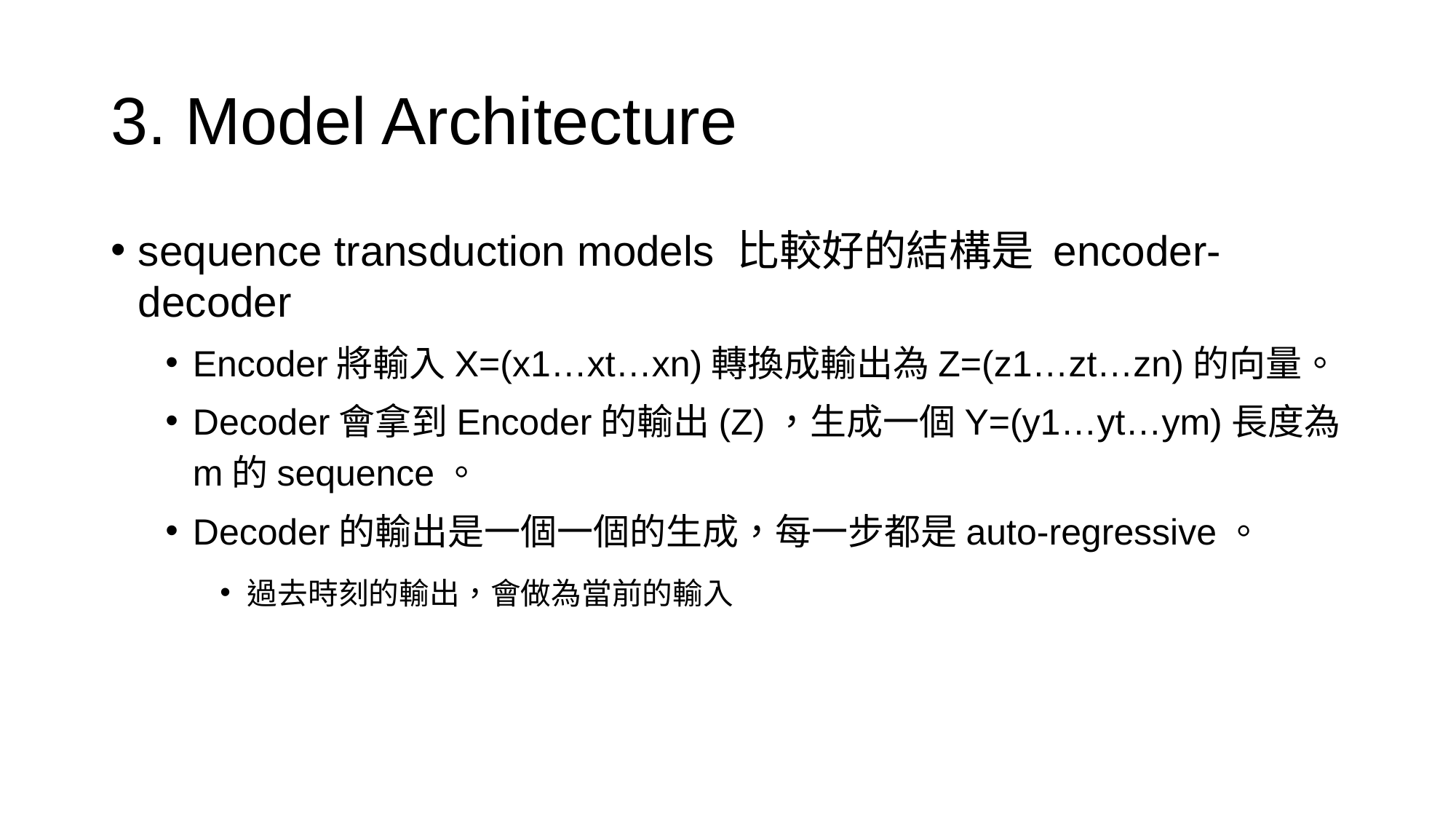

# 3. Model Architecture
sequence transduction models 比較好的結構是 encoder-decoder
Encoder將輸入X=(x1…xt…xn)轉換成輸出為Z=(z1…zt…zn)的向量。
Decoder會拿到Encoder的輸出(Z)，生成一個Y=(y1…yt…ym)長度為m的sequence。
Decoder的輸出是一個一個的生成，每一步都是auto-regressive。
過去時刻的輸出，會做為當前的輸入